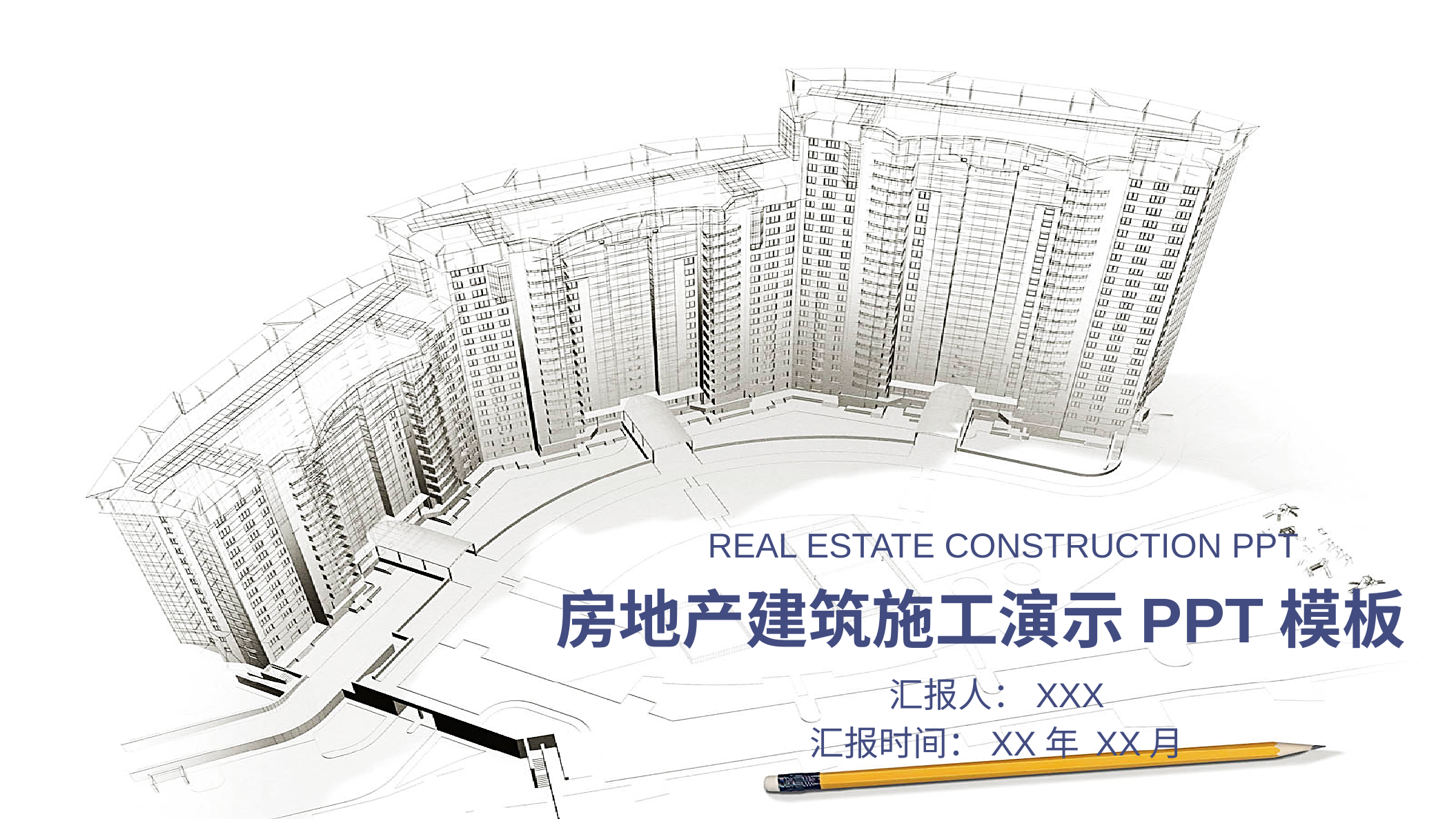

REAL ESTATE CONSTRUCTION PPT
房地产建筑施工演示PPT模板
汇报人：XXX
汇报时间：XX年 XX月